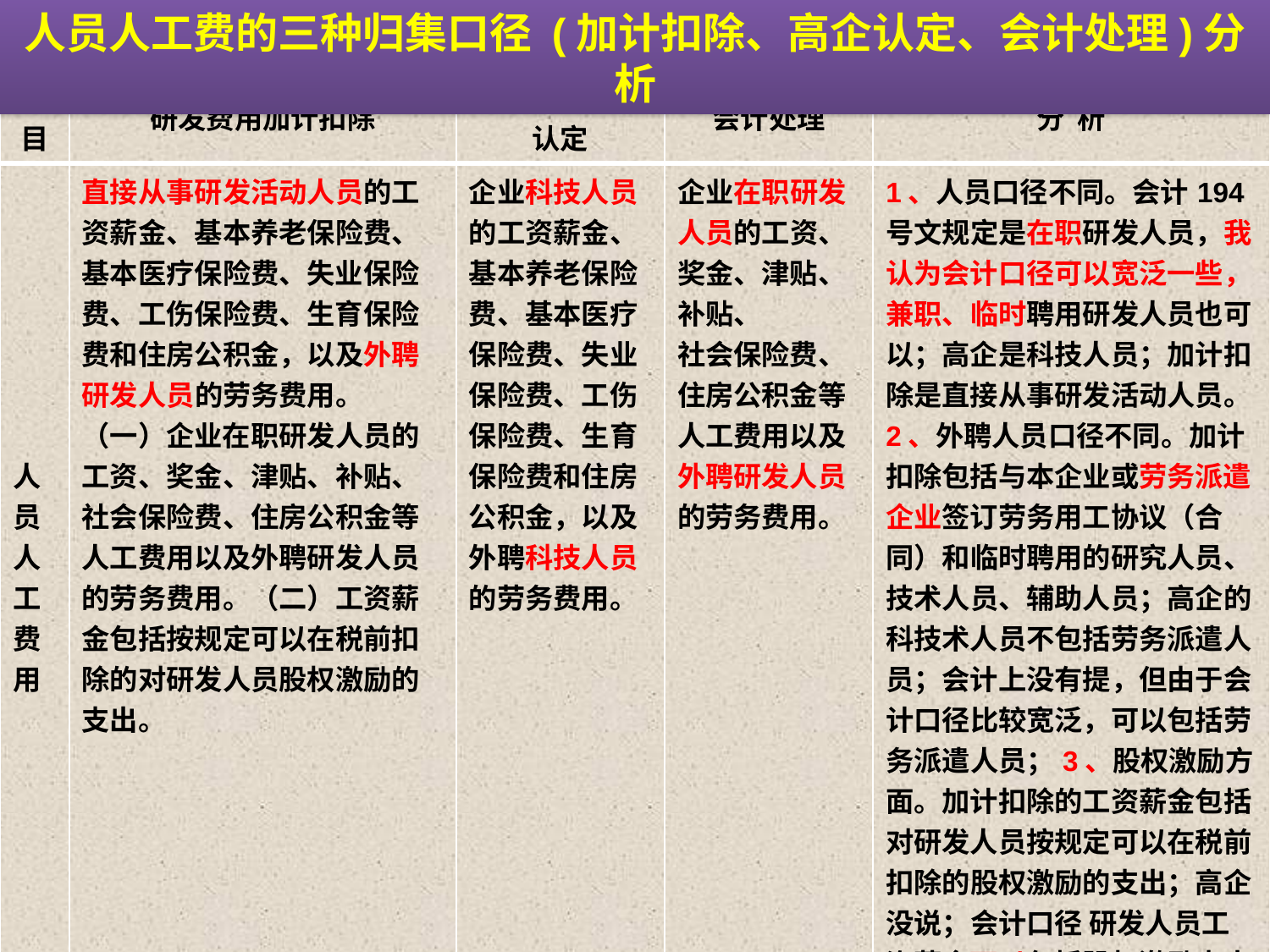

人员人工费的三种归集口径 (加计扣除、高企认定、会计处理)分析
| 项目 | 研发费用加计扣除 | 高新技术企业认定 | 会计处理 | 分 析 |
| --- | --- | --- | --- | --- |
| 人员人工费用 | 直接从事研发活动人员的工资薪金、基本养老保险费、基本医疗保险费、失业保险费、工伤保险费、生育保险费和住房公积金，以及外聘研发人员的劳务费用。 （一）企业在职研发人员的工资、奖金、津贴、补贴、社会保险费、住房公积金等人工费用以及外聘研发人员的劳务费用。（二）工资薪金包括按规定可以在税前扣除的对研发人员股权激励的支出。 | 企业科技人员的工资薪金、基本养老保险费、基本医疗保险费、失业保险费、工伤保险费、生育保险费和住房公积金，以及外聘科技人员的劳务费用。 | 企业在职研发人员的工资、奖金、津贴、补贴、 社会保险费、住房公积金等人工费用以及外聘研发人员的劳务费用。 | 1、人员口径不同。会计194号文规定是在职研发人员，我认为会计口径可以宽泛一些，兼职、临时聘用研发人员也可以；高企是科技人员；加计扣除是直接从事研发活动人员。 2、外聘人员口径不同。加计扣除包括与本企业或劳务派遣企业签订劳务用工协议（合同）和临时聘用的研究人员、技术人员、辅助人员；高企的科技术人员不包括劳务派遣人员；会计上没有提，但由于会计口径比较宽泛，可以包括劳务派遣人员；3、股权激励方面。加计扣除的工资薪金包括对研发人员按规定可以在税前扣除的股权激励的支出；高企没说；会计口径 研发人员工资薪金可以包括股权激励支出。 |